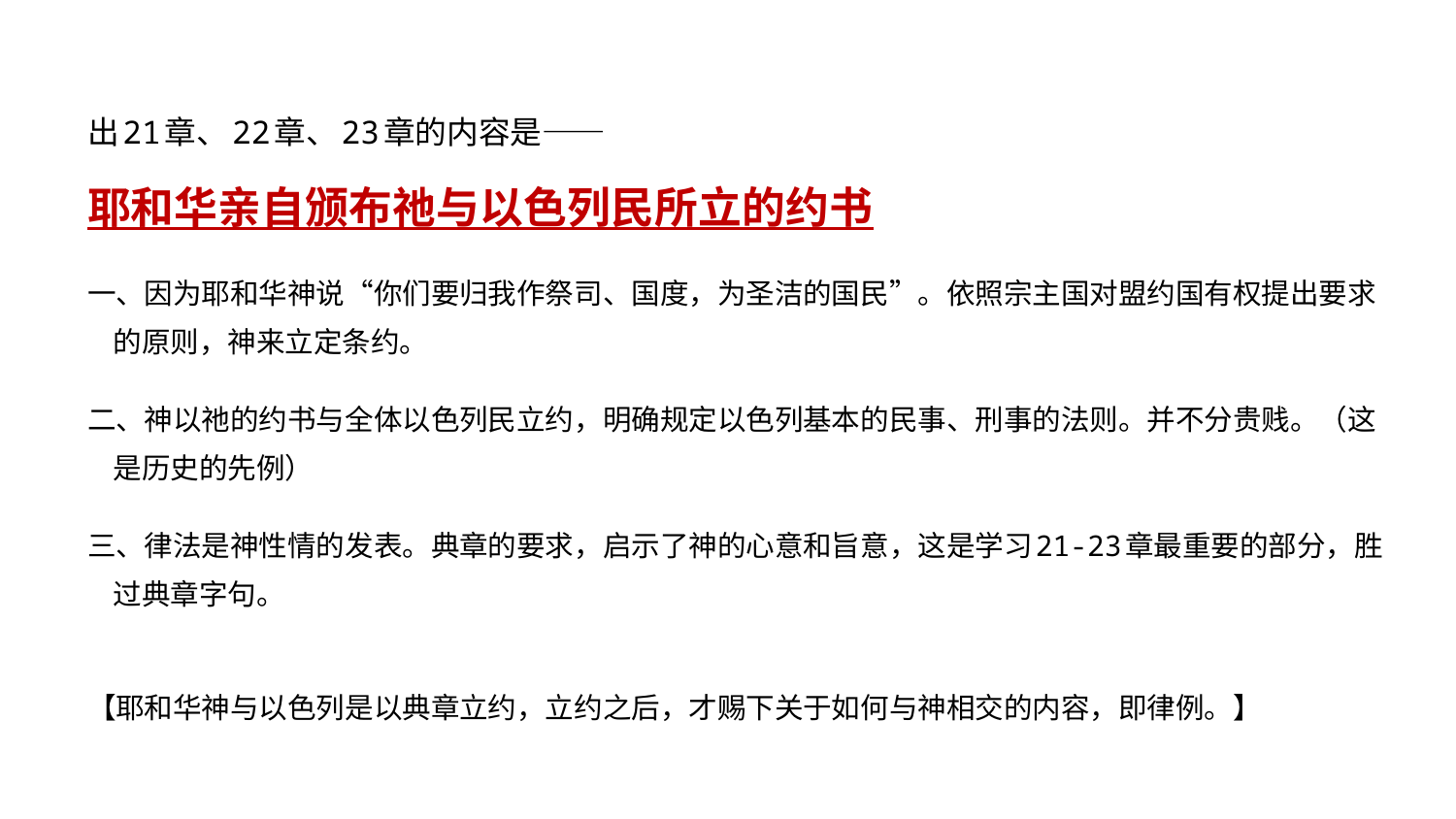

出21章、22章、23章的内容是——
耶和华亲自颁布祂与以色列民所立的约书

一、因为耶和华神说“你们要归我作祭司、国度，为圣洁的国民”。依照宗主国对盟约国有权提出要求的原则，神来立定条约。

二、神以祂的约书与全体以色列民立约，明确规定以色列基本的民事、刑事的法则。并不分贵贱。（这是历史的先例）

三、律法是神性情的发表。典章的要求，启示了神的心意和旨意，这是学习21-23章最重要的部分，胜过典章字句。

【耶和华神与以色列是以典章立约，立约之后，才赐下关于如何与神相交的内容，即律例。】